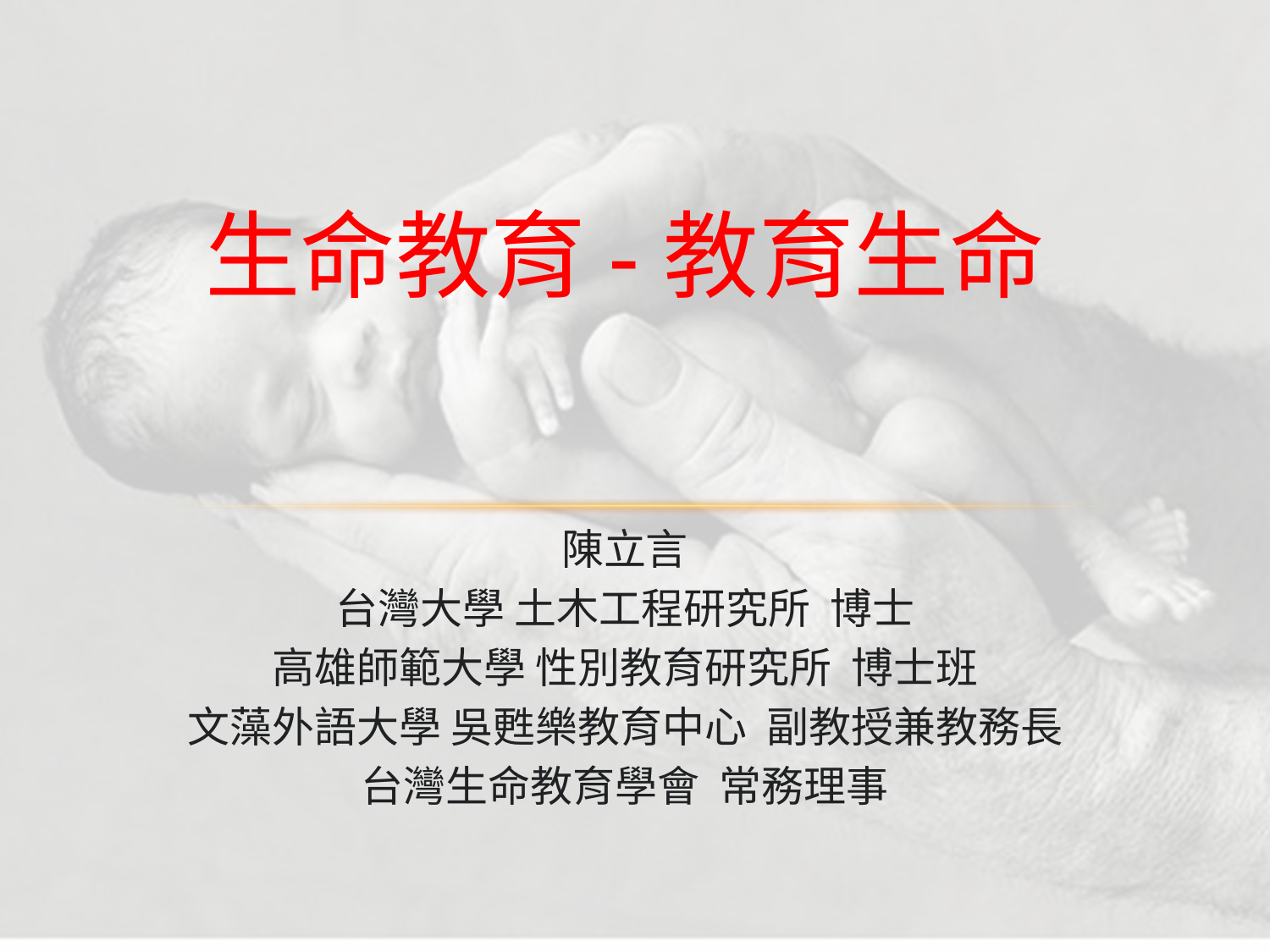

# 生命教育-教育生命
陳立言
台灣大學 土木工程研究所  博士
高雄師範大學 性別教育研究所  博士班
文藻外語大學 吳甦樂教育中心  副教授兼教務長
台灣生命教育學會  常務理事